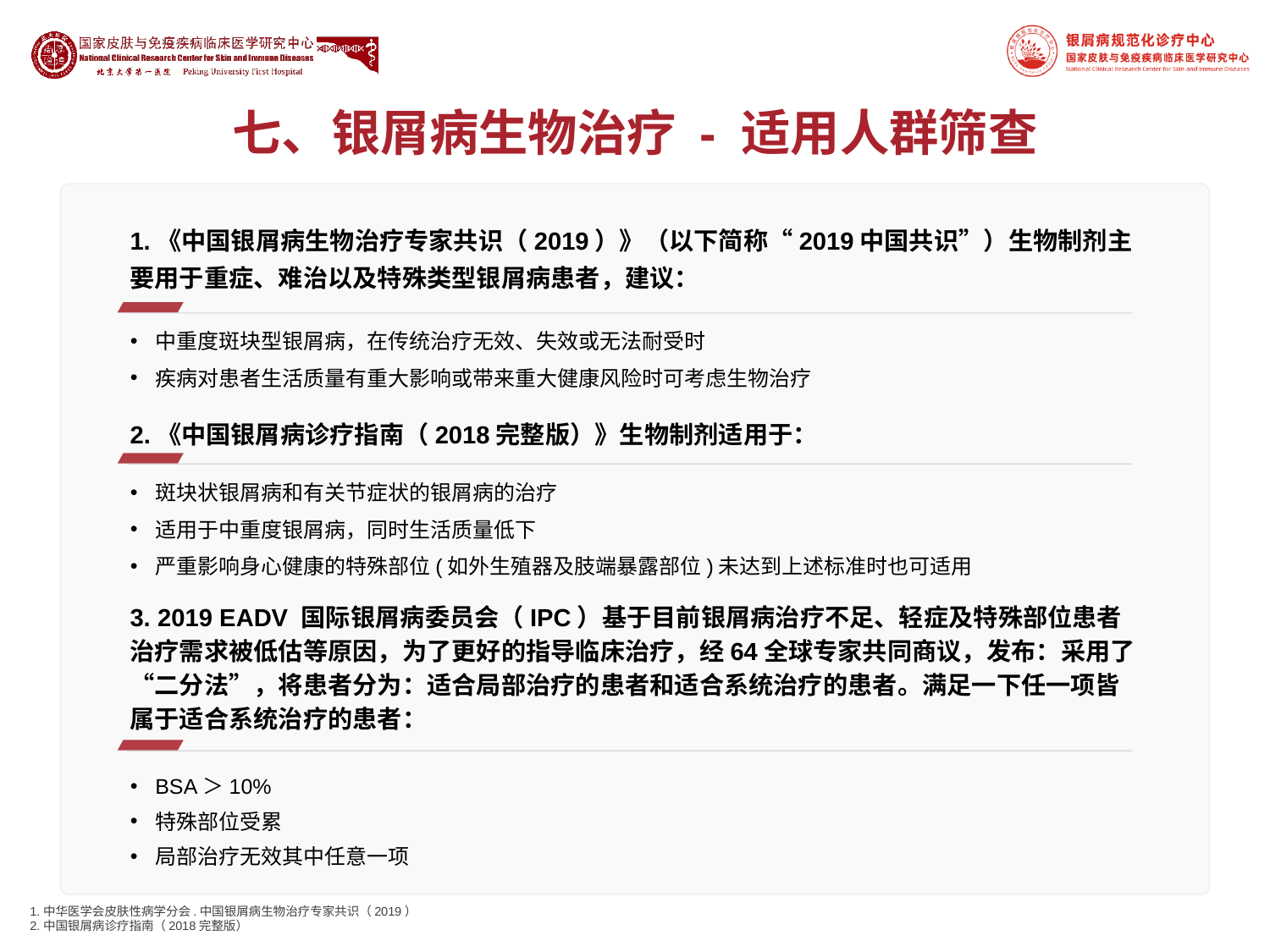

# 七、银屑病生物治疗 - 适用人群筛查

1.《中国银屑病生物治疗专家共识（2019）》（以下简称“2019中国共识”）生物制剂主要用于重症、难治以及特殊类型银屑病患者，建议：

中重度斑块型银屑病，在传统治疗无效、失效或无法耐受时
疾病对患者生活质量有重大影响或带来重大健康风险时可考虑生物治疗
2.《中国银屑病诊疗指南（2018完整版）》生物制剂适用于：

斑块状银屑病和有关节症状的银屑病的治疗
适用于中重度银屑病，同时生活质量低下
严重影响身心健康的特殊部位(如外生殖器及肢端暴露部位)未达到上述标准时也可适用
3. 2019 EADV 国际银屑病委员会（IPC）基于目前银屑病治疗不足、轻症及特殊部位患者治疗需求被低估等原因，为了更好的指导临床治疗，经64全球专家共同商议，发布：采用了“二分法”，将患者分为：适合局部治疗的患者和适合系统治疗的患者。满足一下任一项皆属于适合系统治疗的患者：

BSA＞10%
特殊部位受累
局部治疗无效其中任意一项
1.中华医学会皮肤性病学分会.中国银屑病生物治疗专家共识（2019）
2.中国银屑病诊疗指南（2018完整版）